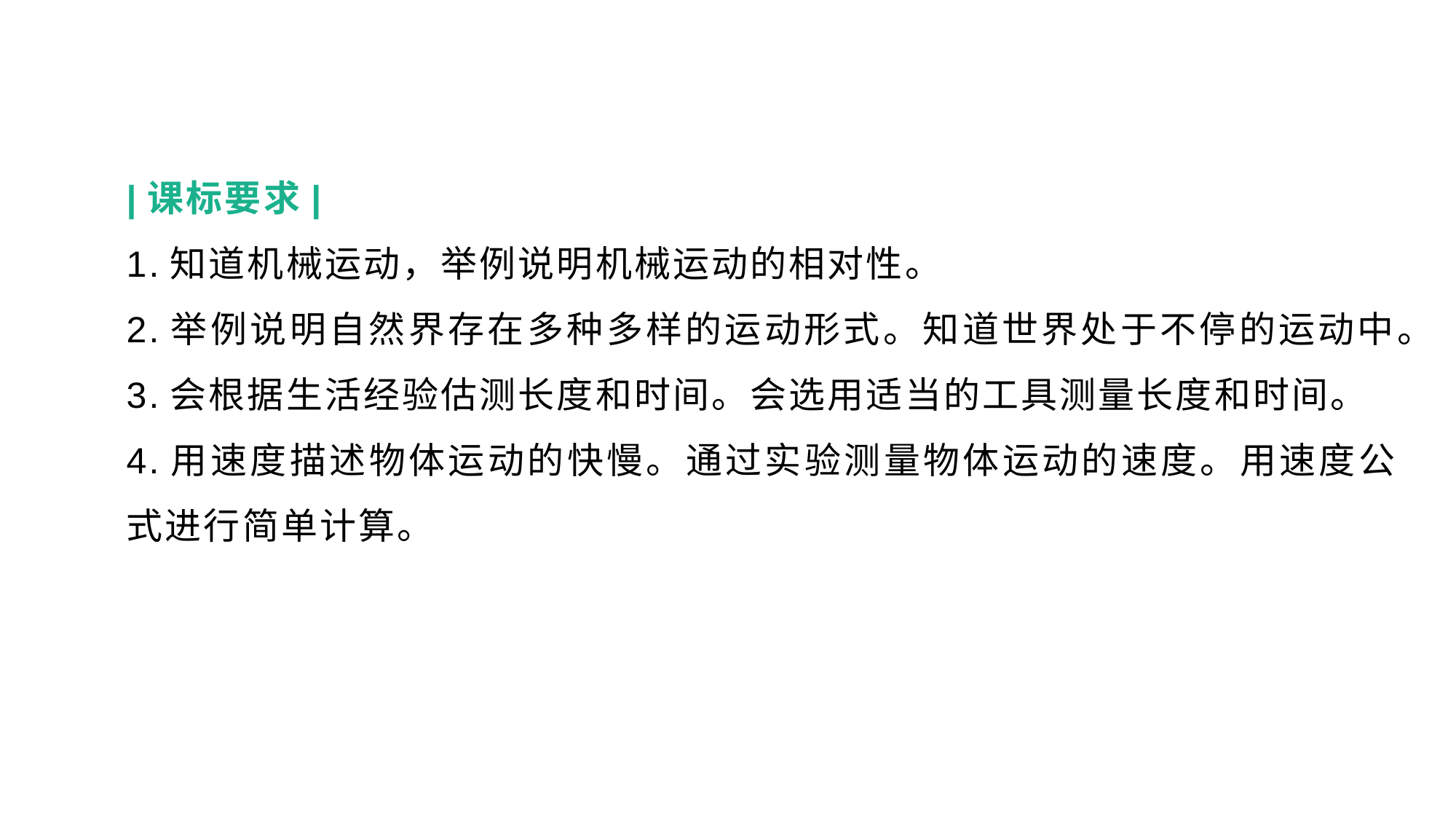

|课标要求|
1.知道机械运动，举例说明机械运动的相对性。
2.举例说明自然界存在多种多样的运动形式。知道世界处于不停的运动中。
3.会根据生活经验估测长度和时间。会选用适当的工具测量长度和时间。
4.用速度描述物体运动的快慢。通过实验测量物体运动的速度。用速度公式进行简单计算。
思维导图 构建体系